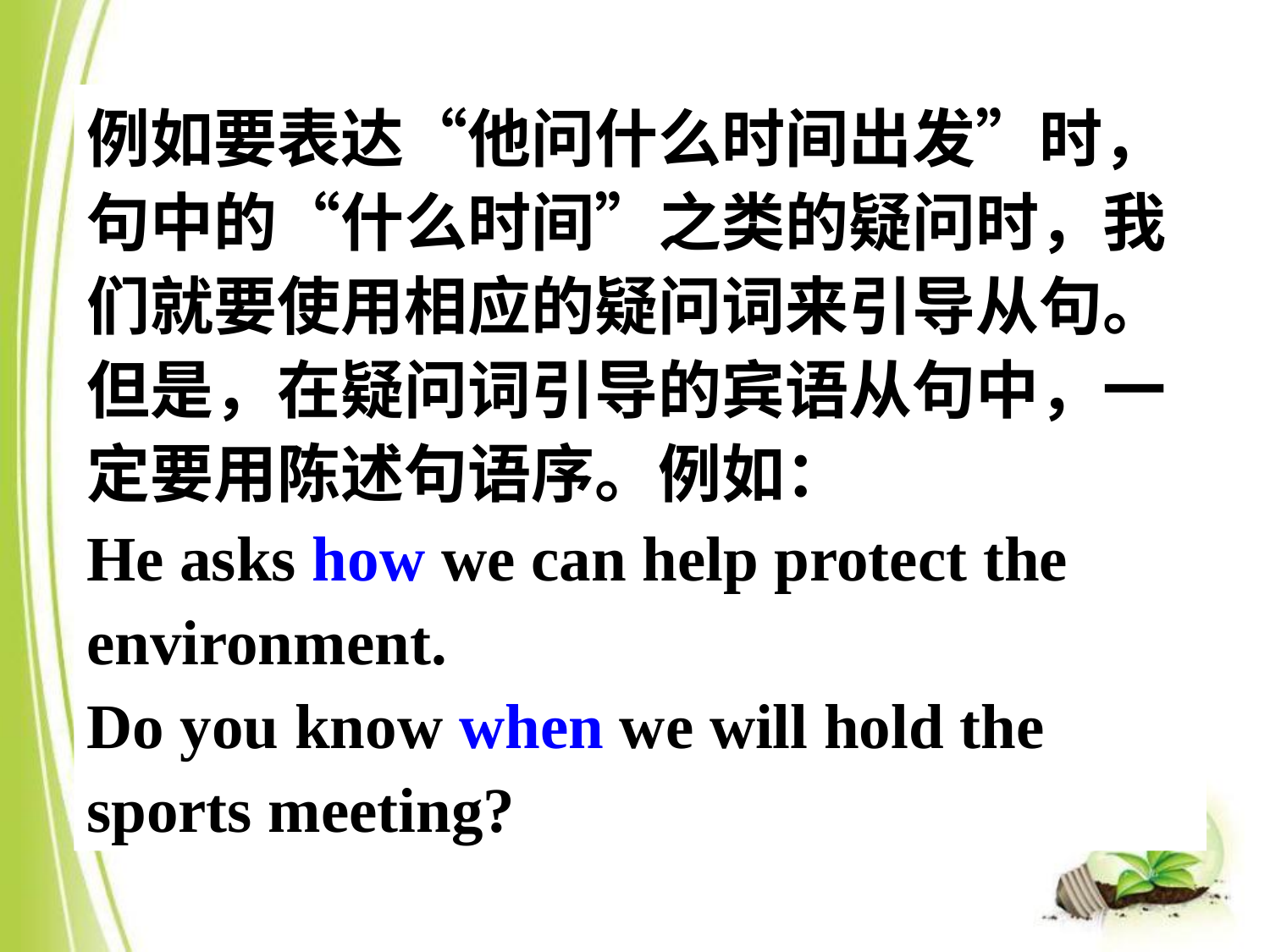

例如要表达“他问什么时间出发”时，句中的“什么时间”之类的疑问时，我们就要使用相应的疑问词来引导从句。
但是，在疑问词引导的宾语从句中，一定要用陈述句语序。例如：
He asks how we can help protect the environment.
Do you know when we will hold the sports meeting?